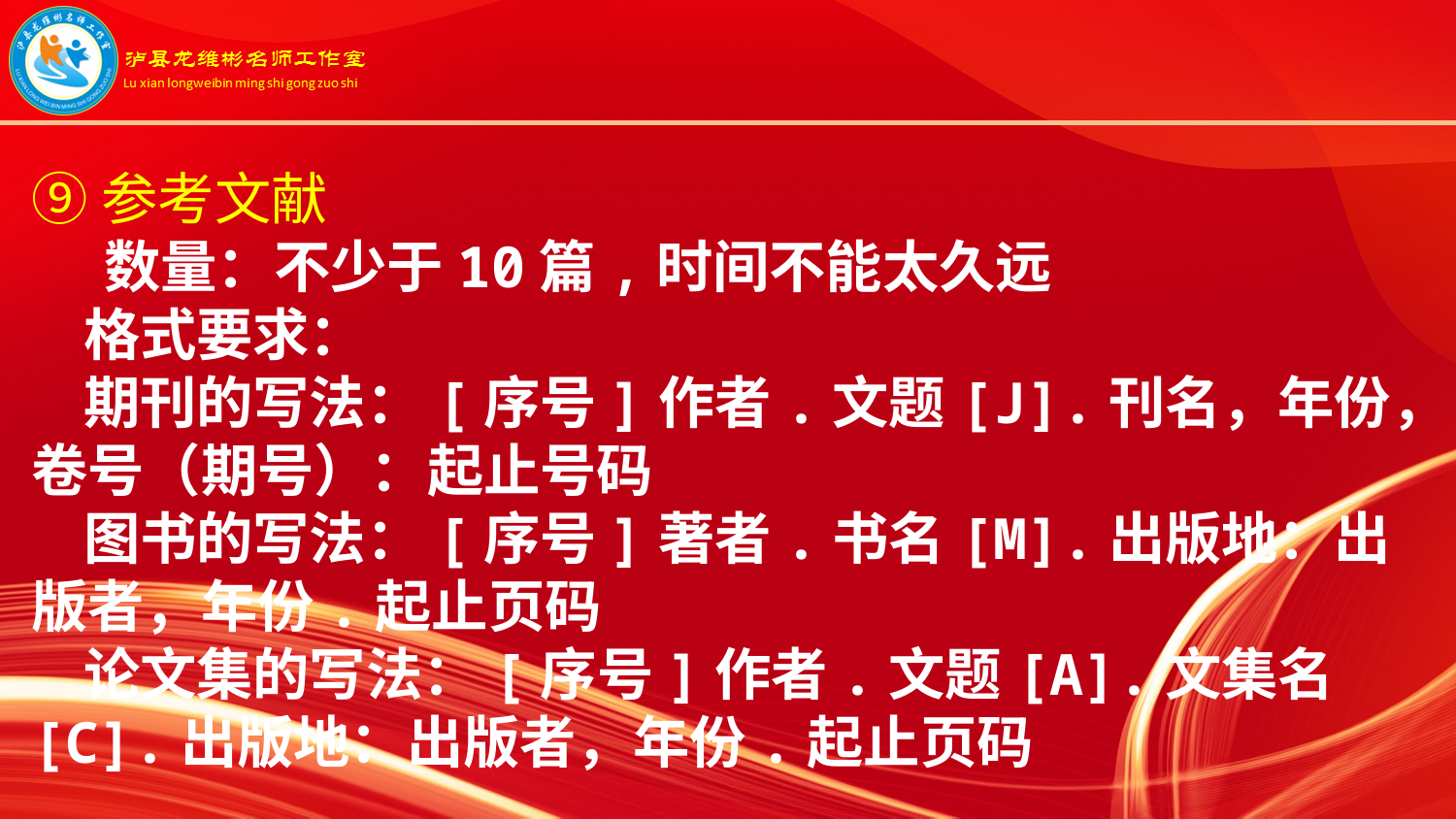

⑨参考文献
       数量：不少于10篇,时间不能太久远
   格式要求：
   期刊的写法：[序号]作者.文题[J].刊名，年份，卷号（期号）：起止号码
   图书的写法：[序号]著者.书名[M].出版地：出版者，年份.起止页码
   论文集的写法：[序号]作者.文题[A].文集名[C].出版地：出版者，年份.起止页码